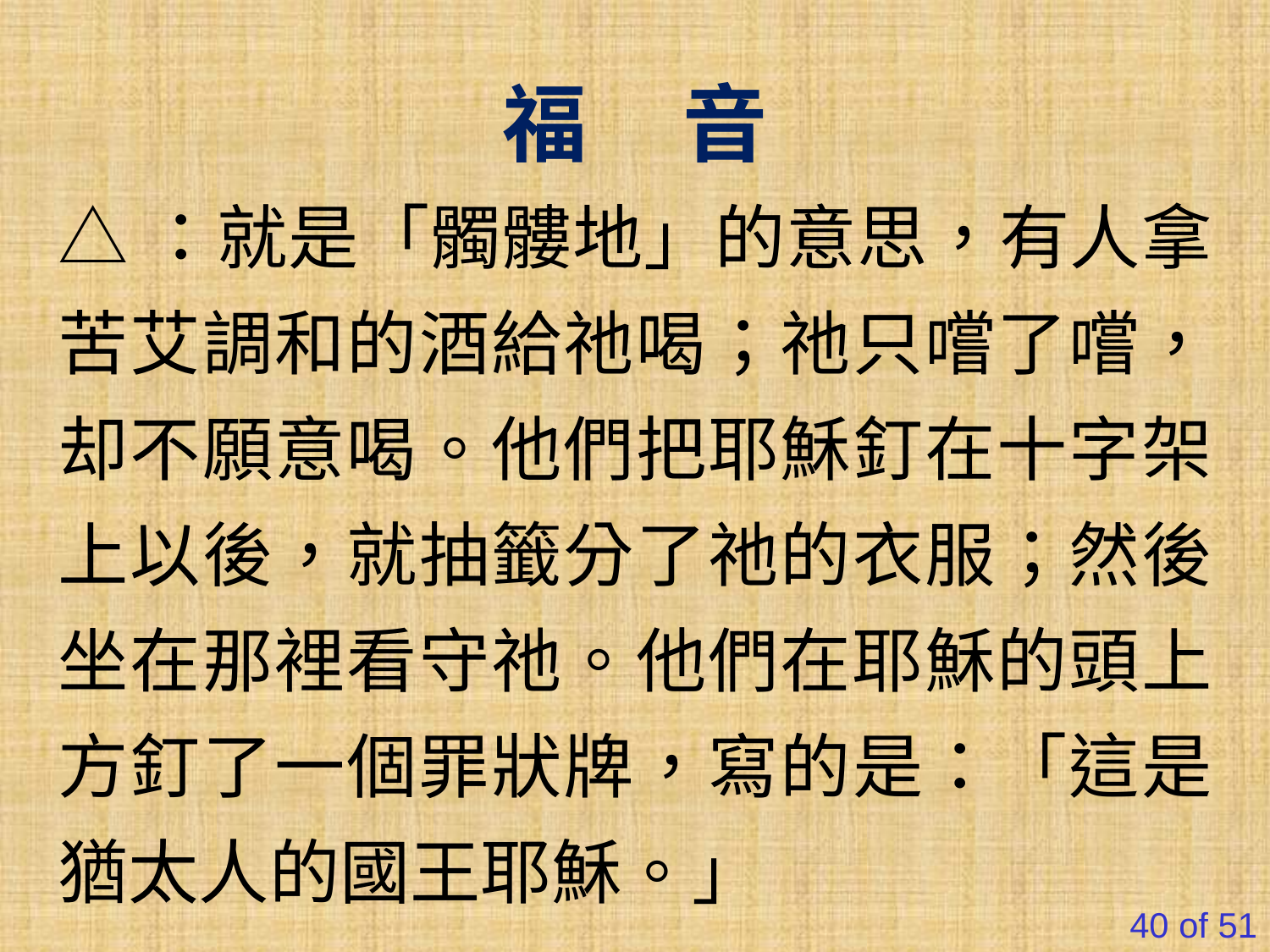

福     音
△：就是「髑髏地」的意思，有人拿苦艾調和的酒給祂喝；祂只嚐了嚐，却不願意喝。他們把耶穌釘在十字架上以後，就抽籤分了祂的衣服；然後坐在那裡看守祂。他們在耶穌的頭上方釘了一個罪狀牌，寫的是：「這是猶太人的國王耶穌。」
40 of 51